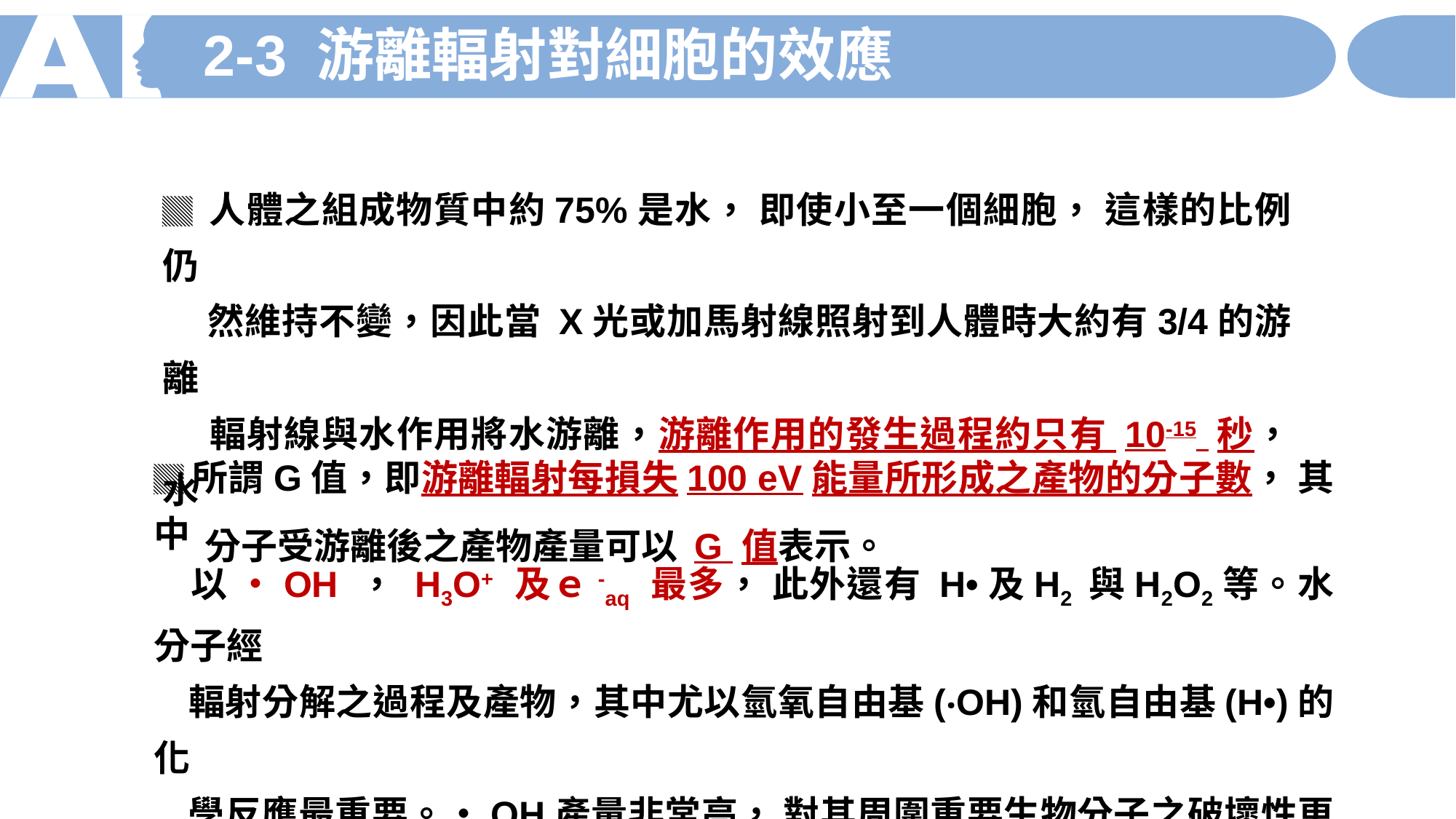

2-3 游離輻射對細胞的效應
▓ 人體之組成物質中約75%是水， 即使小至一個細胞， 這樣的比例仍
    然維持不變，因此當 X光或加馬射線照射到人體時大約有3/4的游離
    輻射線與水作用將水游離，游離作用的發生過程約只有 10-15 秒，水
    分子受游離後之產物產量可以 G 值表示。
▓所謂G值，即游離輻射每損失100 eV能量所形成之產物的分子數， 其中
   以 ‧OH ， H3O+ 及ｅ-aq 最多， 此外還有 H•及H2 與H2O2等。水分子經
   輻射分解之過程及產物，其中尤以氫氧自由基(‧OH)和氫自由基(H•)的化
   學反應最重要。‧OH產量非常高， 對其周圍重要生物分子之破壞性更應
   注意。